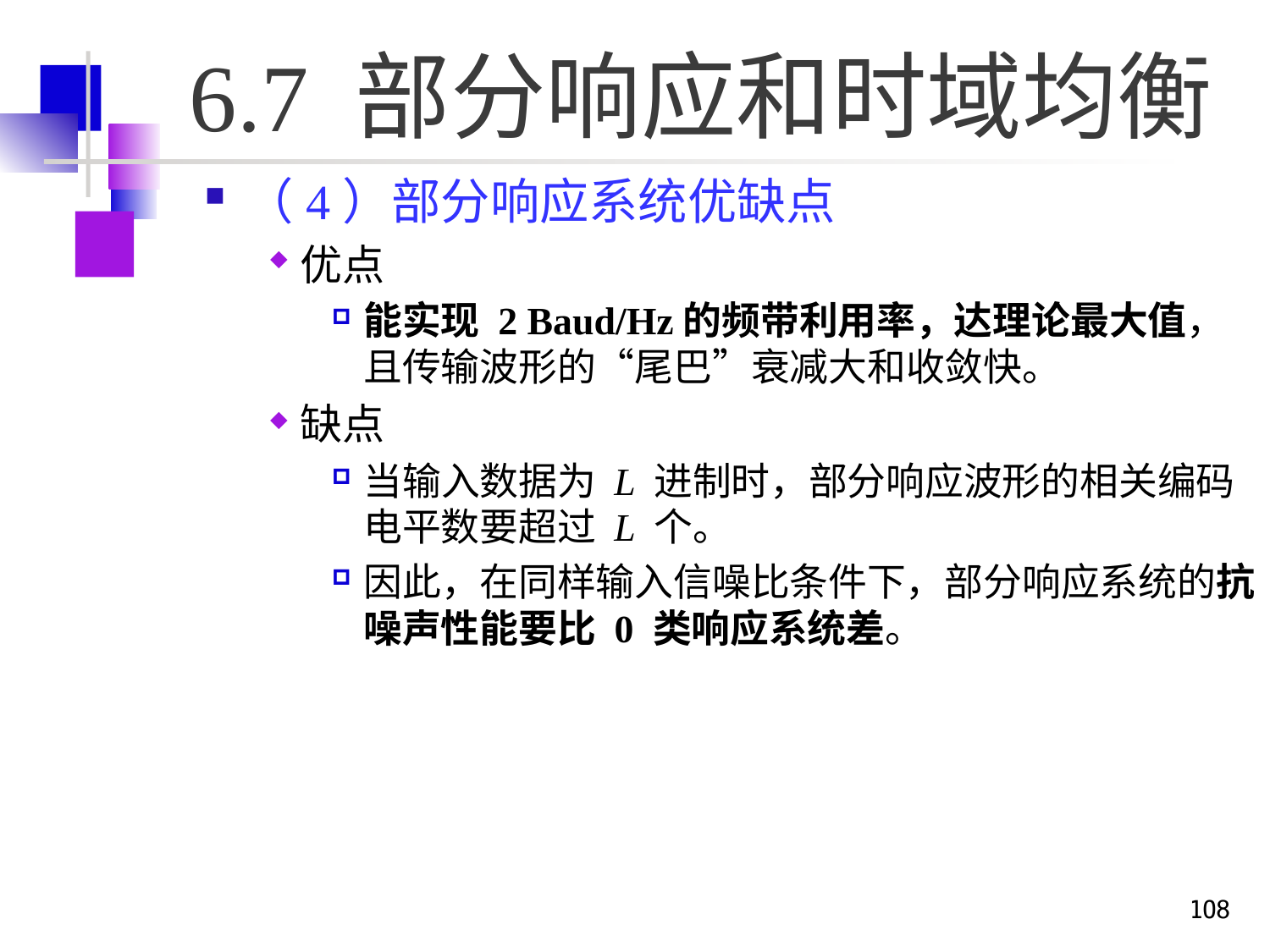

# 6.7 部分响应和时域均衡
（4）部分响应系统优缺点
优点
能实现 2 Baud/Hz的频带利用率，达理论最大值，且传输波形的“尾巴”衰减大和收敛快。
缺点
当输入数据为 L 进制时，部分响应波形的相关编码电平数要超过 L 个。
因此，在同样输入信噪比条件下，部分响应系统的抗噪声性能要比 0 类响应系统差。
108